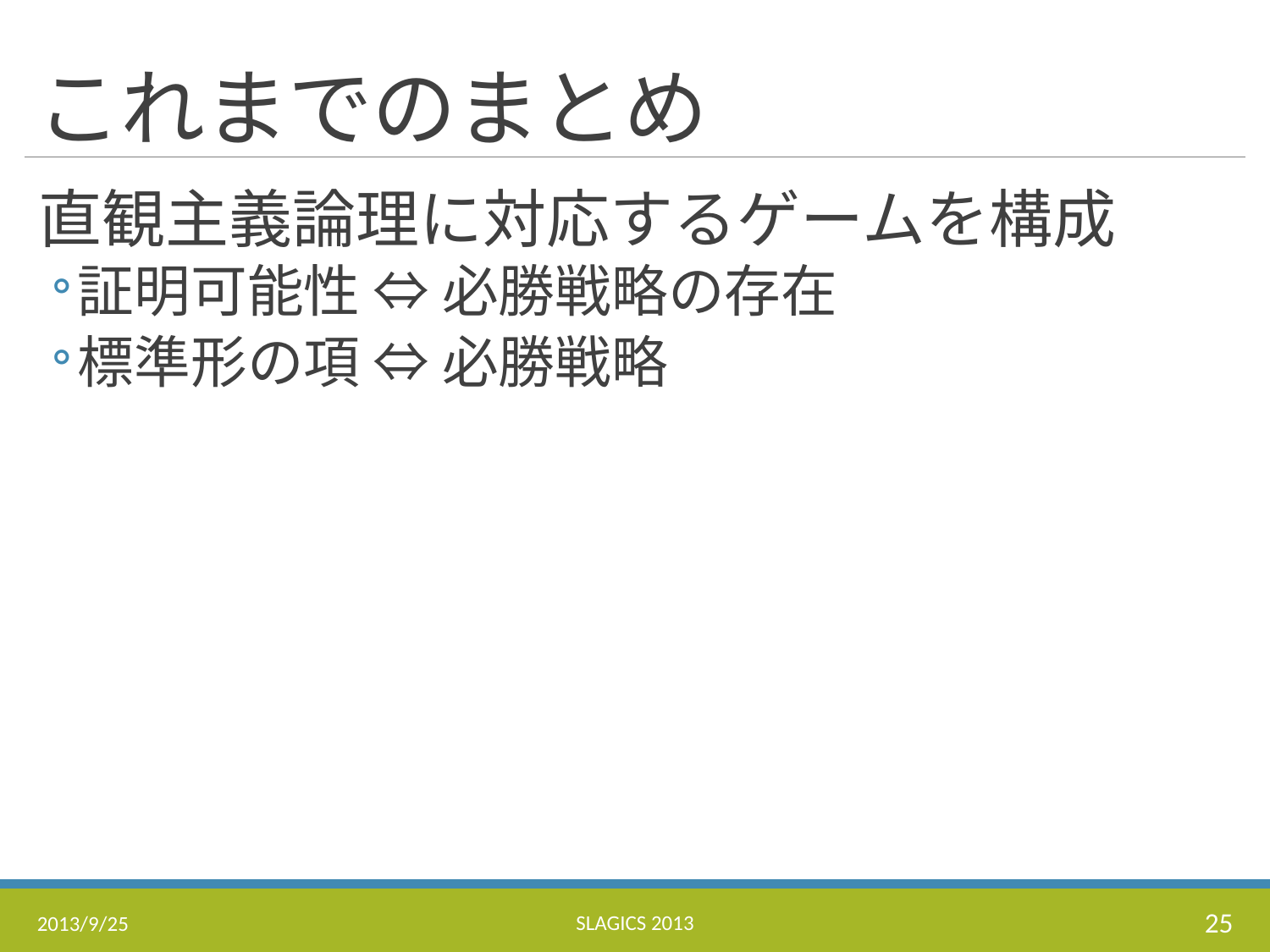

# これまでのまとめ
直観主義論理に対応するゲームを構成
証明可能性 ⇔ 必勝戦略の存在
標準形の項 ⇔ 必勝戦略

SLAGICS 2013
25
2013/9/25